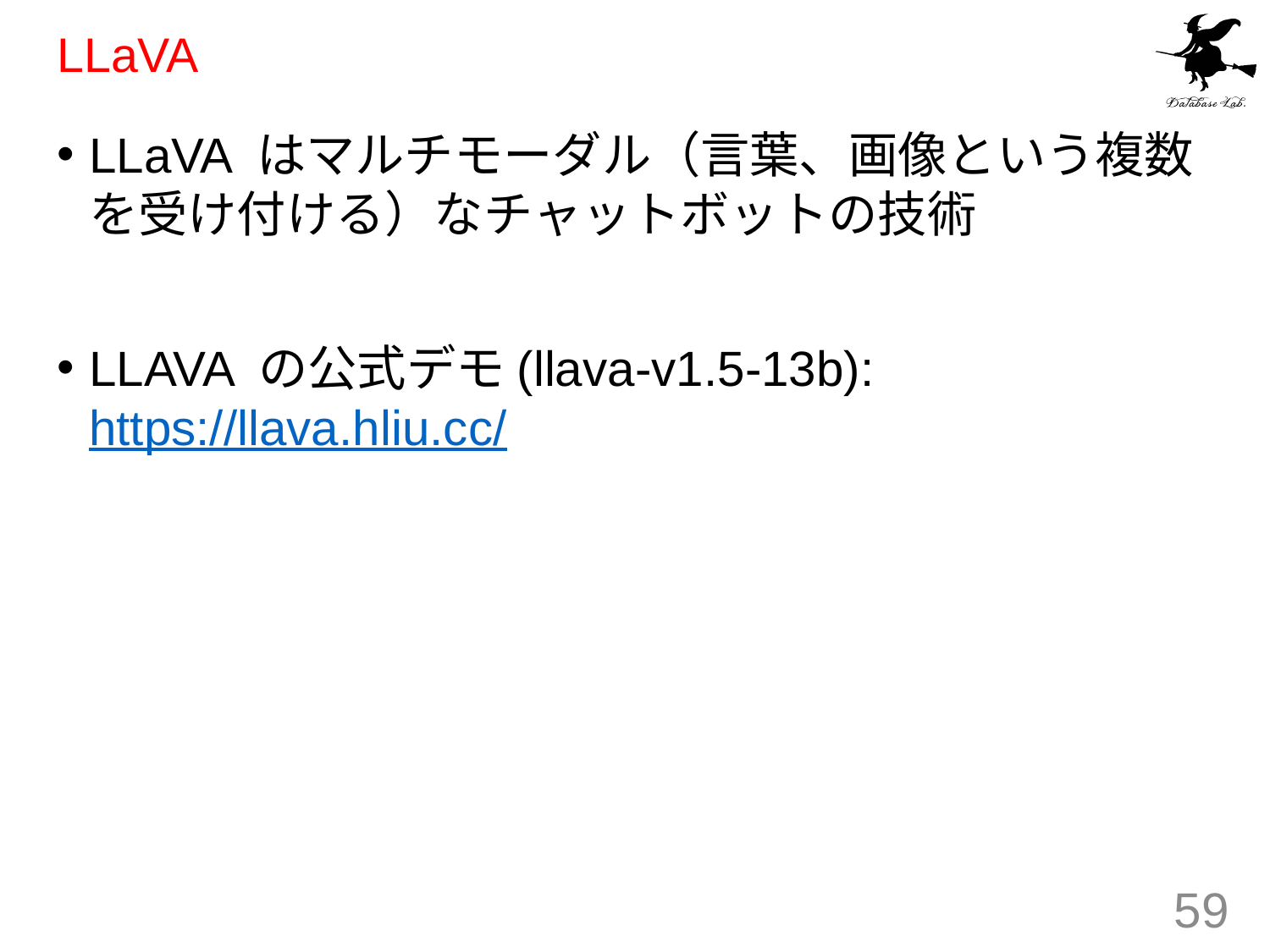

# LLaVA
LLaVA はマルチモーダル（言葉、画像という複数を受け付ける）なチャットボットの技術

LLAVA の公式デモ(llava-v1.5-13b): https://llava.hliu.cc/
59